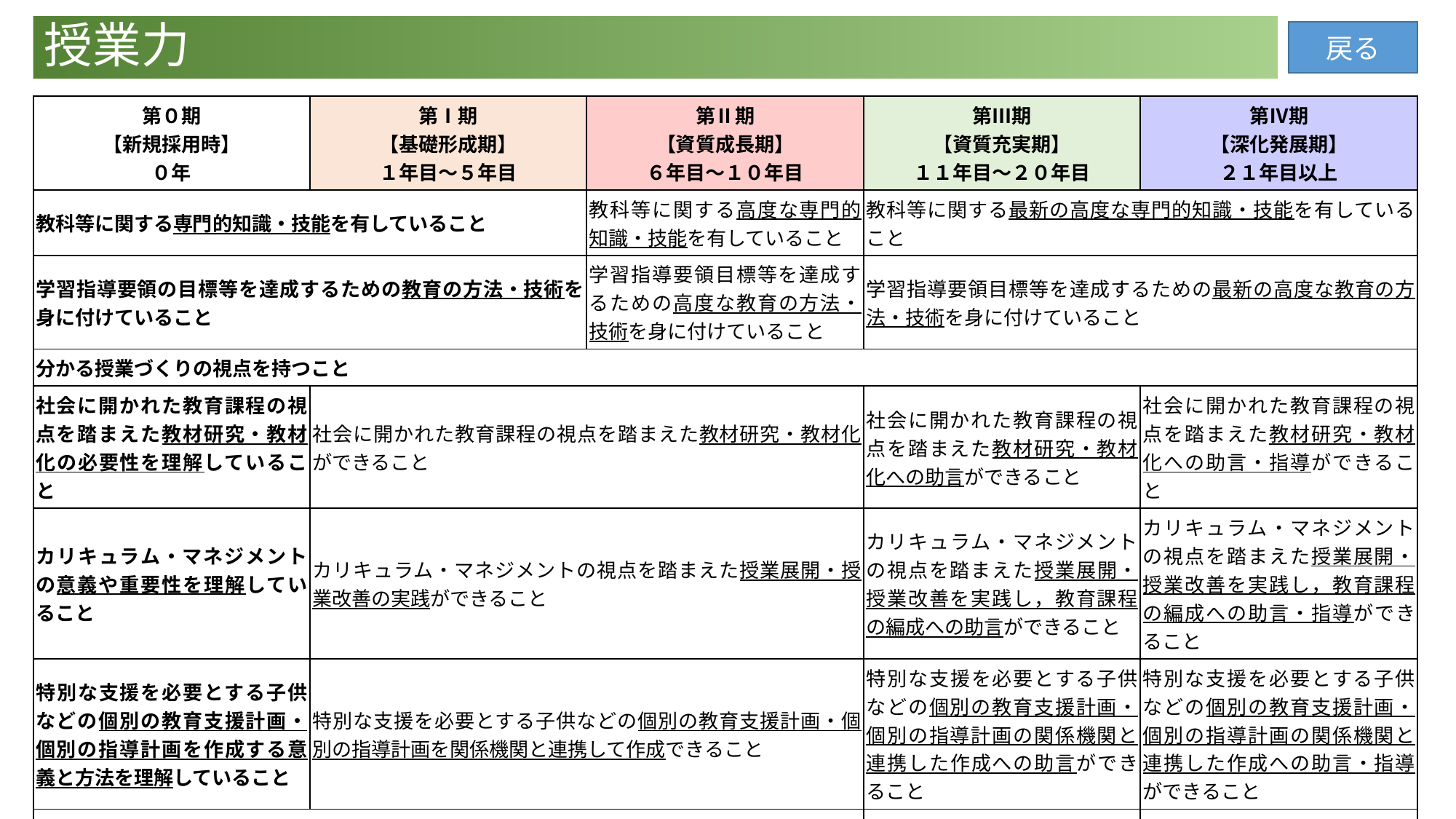

# 授業力
戻る
| 第０期 【新規採用時】 ０年 | 第Ⅰ期 【基礎形成期】 １年目～５年目 | 第Ⅱ期 【資質成長期】 ６年目～１０年目 | 第Ⅲ期 【資質充実期】 １１年目～２０年目 | 第Ⅳ期 【深化発展期】 ２１年目以上 |
| --- | --- | --- | --- | --- |
| 教科等に関する専門的知識・技能を有していること |  | 教科等に関する高度な専門的知識・技能を有していること | 教科等に関する最新の高度な専門的知識・技能を有していること |  |
| 学習指導要領の目標等を達成するための教育の方法・技術を身に付けていること |  | 学習指導要領目標等を達成するための高度な教育の方法・技術を身に付けていること | 学習指導要領目標等を達成するための最新の高度な教育の方法・技術を身に付けていること |  |
| 分かる授業づくりの視点を持つこと |  |  |  |  |
| 社会に開かれた教育課程の視点を踏まえた教材研究・教材化の必要性を理解していること | 社会に開かれた教育課程の視点を踏まえた教材研究・教材化ができること |  | 社会に開かれた教育課程の視点を踏まえた教材研究・教材化への助言ができること | 社会に開かれた教育課程の視点を踏まえた教材研究・教材化への助言・指導ができること |
| カリキュラム・マネジメントの意義や重要性を理解していること | カリキュラム・マネジメントの視点を踏まえた授業展開・授業改善の実践ができること |  | カリキュラム・マネジメントの視点を踏まえた授業展開・授業改善を実践し，教育課程の編成への助言ができること | カリキュラム・マネジメントの視点を踏まえた授業展開・授業改善を実践し，教育課程の編成への助言・指導ができること |
| 特別な支援を必要とする子供などの個別の教育支援計画・個別の指導計画を作成する意義と方法を理解していること | 特別な支援を必要とする子供などの個別の教育支援計画・個別の指導計画を関係機関と連携して作成できること |  | 特別な支援を必要とする子供などの個別の教育支援計画・個別の指導計画の関係機関と連携した作成への助言ができること | 特別な支援を必要とする子供などの個別の教育支援計画・個別の指導計画の関係機関と連携した作成への助言・指導ができること |
|  |  |  | 授業づくり等に関する若手教員への助言ができること | 授業づくり等に関する若手・中堅教員への助言・指導ができること |